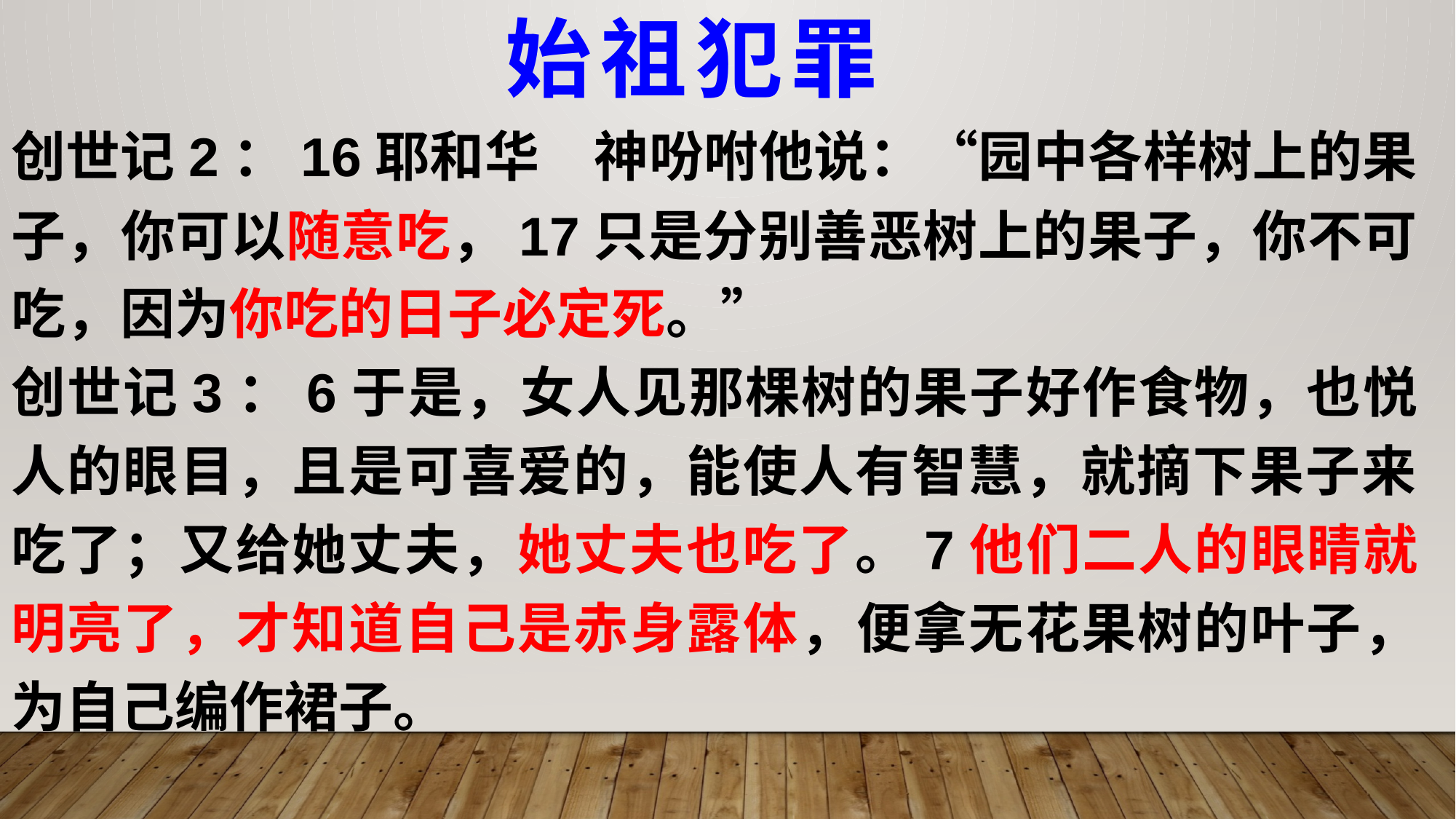

始祖犯罪
创世记2：16耶和华　神吩咐他说：“园中各样树上的果子，你可以随意吃，17只是分别善恶树上的果子，你不可吃，因为你吃的日子必定死。”
创世记3：6于是，女人见那棵树的果子好作食物，也悦人的眼目，且是可喜爱的，能使人有智慧，就摘下果子来吃了；又给她丈夫，她丈夫也吃了。7他们二人的眼睛就明亮了，才知道自己是赤身露体，便拿无花果树的叶子，为自己编作裙子。